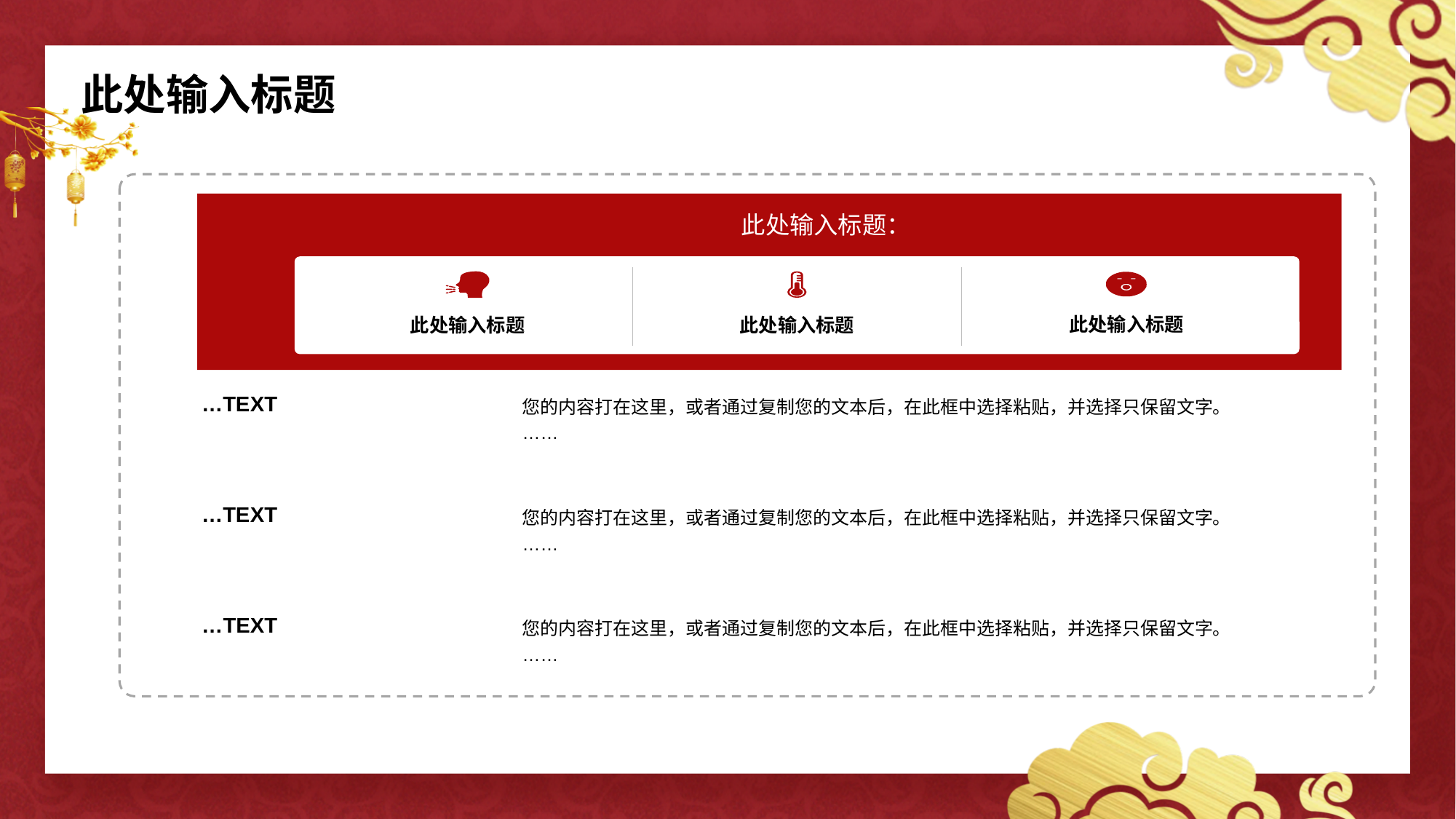

此处输入标题

 此处输入标题：

此处输入标题

此处输入标题

此处输入标题
…TE XT
您的内容打在这里，或者通过复制您的文本后，在此框中选择粘贴，并选择只保留文字。
……
…TE XT
您的内容打在这里，或者通过复制您的文本后，在此框中选择粘贴，并选择只保留文字。
……
… TEXT
您的内容打在这里，或者通过复制您的文本后，在此框中选择粘贴，并选择只保留文字。
……